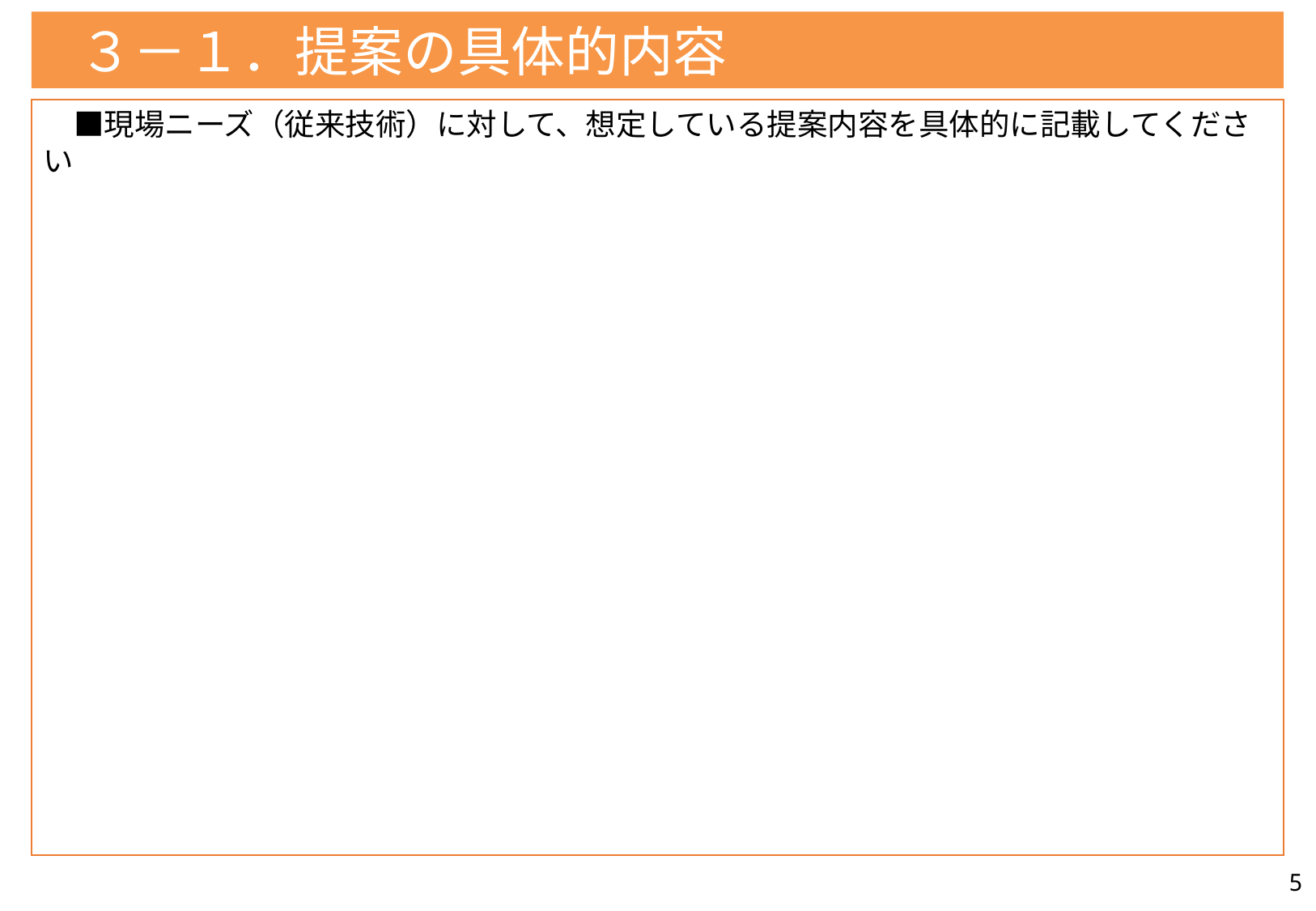

３－１．提案の具体的内容
　■現場ニーズ（従来技術）に対して、想定している提案内容を具体的に記載してください

5